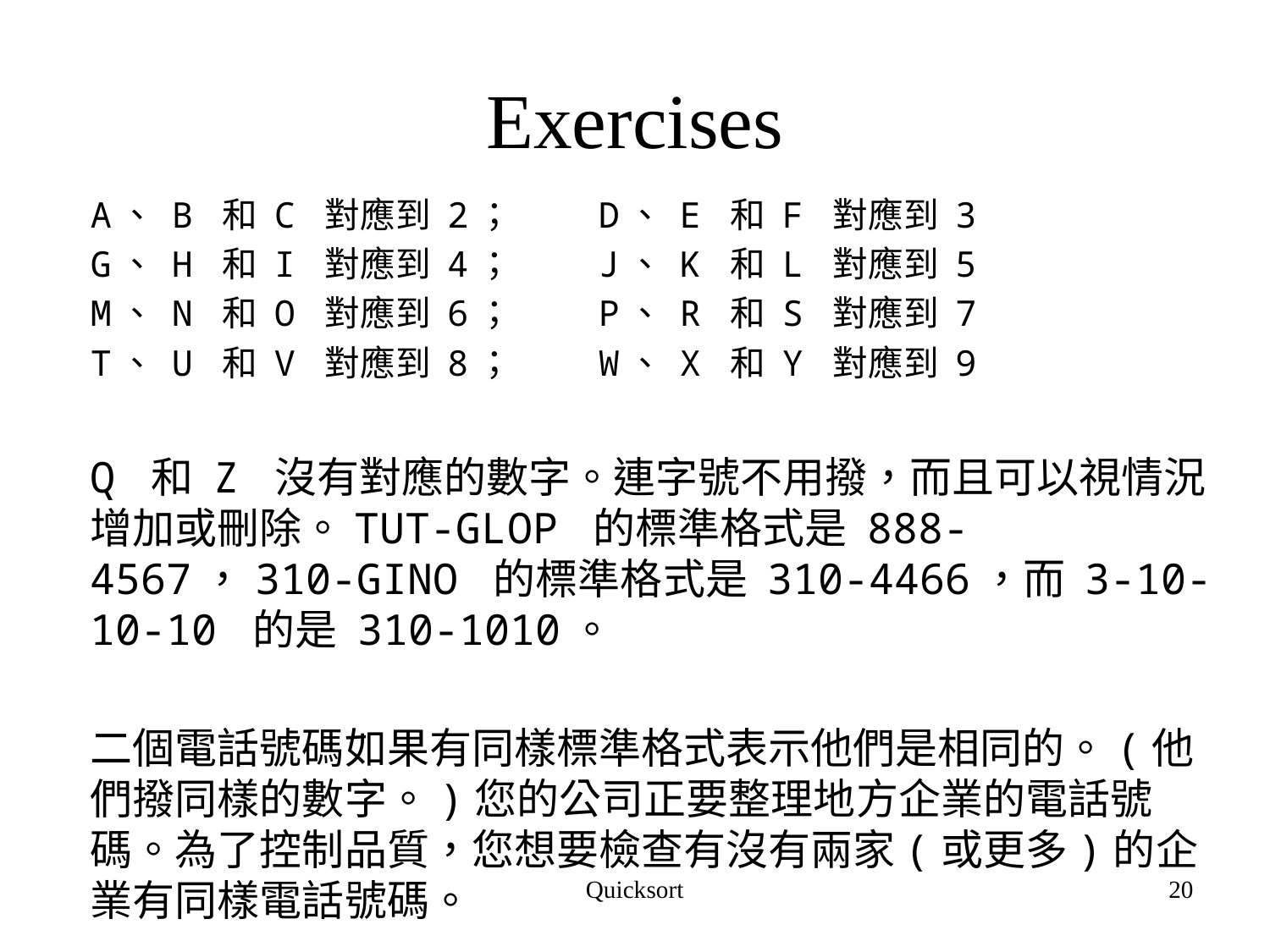

# Exercises
	A、 B 和 C 對應到 2；	D、 E 和 F 對應到 3
	G、 H 和 I 對應到 4；	J、 K 和 L 對應到 5
	M、 N 和 O 對應到 6；	P、 R 和 S 對應到 7
	T、 U 和 V 對應到 8；	W、 X 和 Y 對應到 9

	Q 和 Z 沒有對應的數字。連字號不用撥，而且可以視情況增加或刪除。TUT-GLOP 的標準格式是 888-4567，310-GINO 的標準格式是 310-4466，而 3-10-10-10 的是 310-1010。

	二個電話號碼如果有同樣標準格式表示他們是相同的。(他們撥同樣的數字。)您的公司正要整理地方企業的電話號碼。為了控制品質，您想要檢查有沒有兩家(或更多)的企業有同樣電話號碼。
Quicksort
20